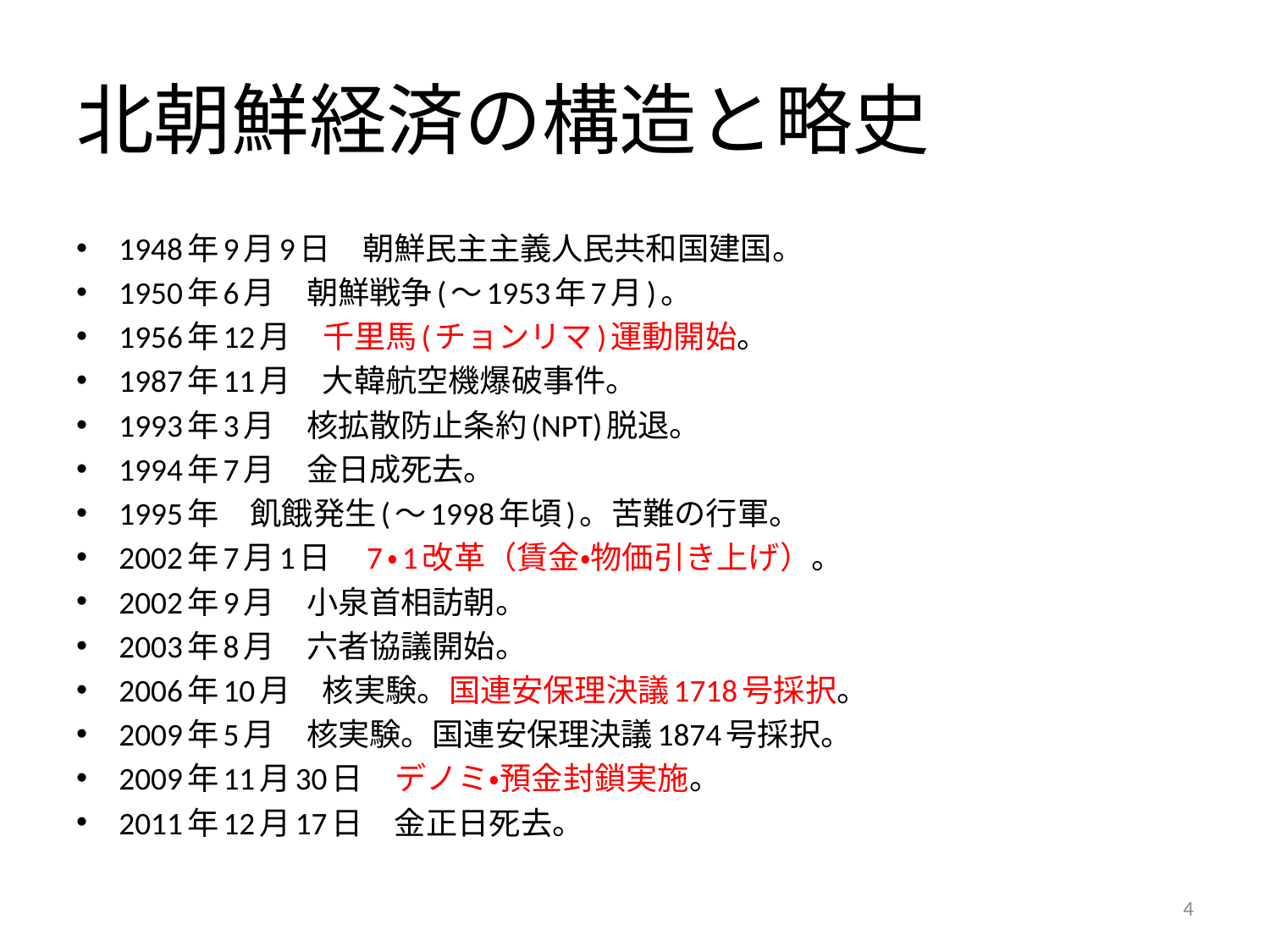

# 北朝鮮経済の構造と略史
1948年9月9日　朝鮮民主主義人民共和国建国。
1950年6月　朝鮮戦争(～1953年7月)。
1956年12月　千里馬(チョンリマ)運動開始。
1987年11月　大韓航空機爆破事件。
1993年3月　核拡散防止条約(NPT)脱退。
1994年7月　金日成死去。
1995年　飢餓発生(～1998年頃)。苦難の行軍。
2002年7月1日　7・1改革（賃金・物価引き上げ）。
2002年9月　小泉首相訪朝。
2003年8月　六者協議開始。
2006年10月　核実験。国連安保理決議1718号採択。
2009年5月　核実験。国連安保理決議1874号採択。
2009年11月30日　デノミ・預金封鎖実施。
2011年12月17日　金正日死去。

4